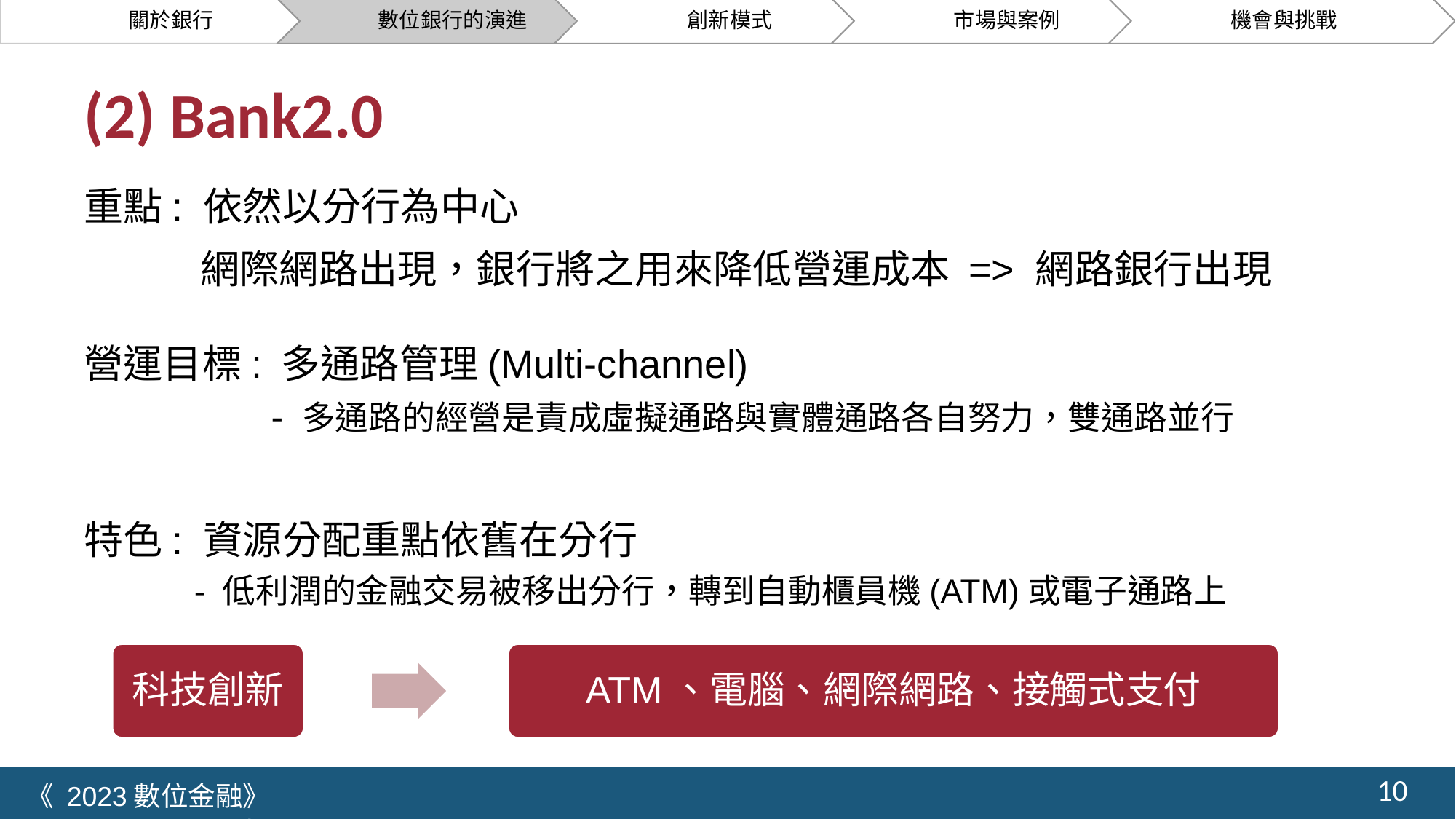

關於銀行

數位銀行的演進

創新模式

市場與案例

機會與挑戰
# (2) Bank2.0
重點: 依然以分行為中心
            網際網路出現，銀行將之用來降低營運成本 => 網路銀行出現

營運目標: 多通路管理(Multi-channel)
             - 多通路的經營是責成虛擬通路與實體通路各自努力，雙通路並行

特色: 資源分配重點依舊在分行
      - 低利潤的金融交易被移出分行，轉到自動櫃員機(ATM)或電子通路上

科技創新
ATM、電腦、網際網路、接觸式支付

10
《 2023數位金融》                                                                                                                                             	NYCU.IIM.IEBI Lab